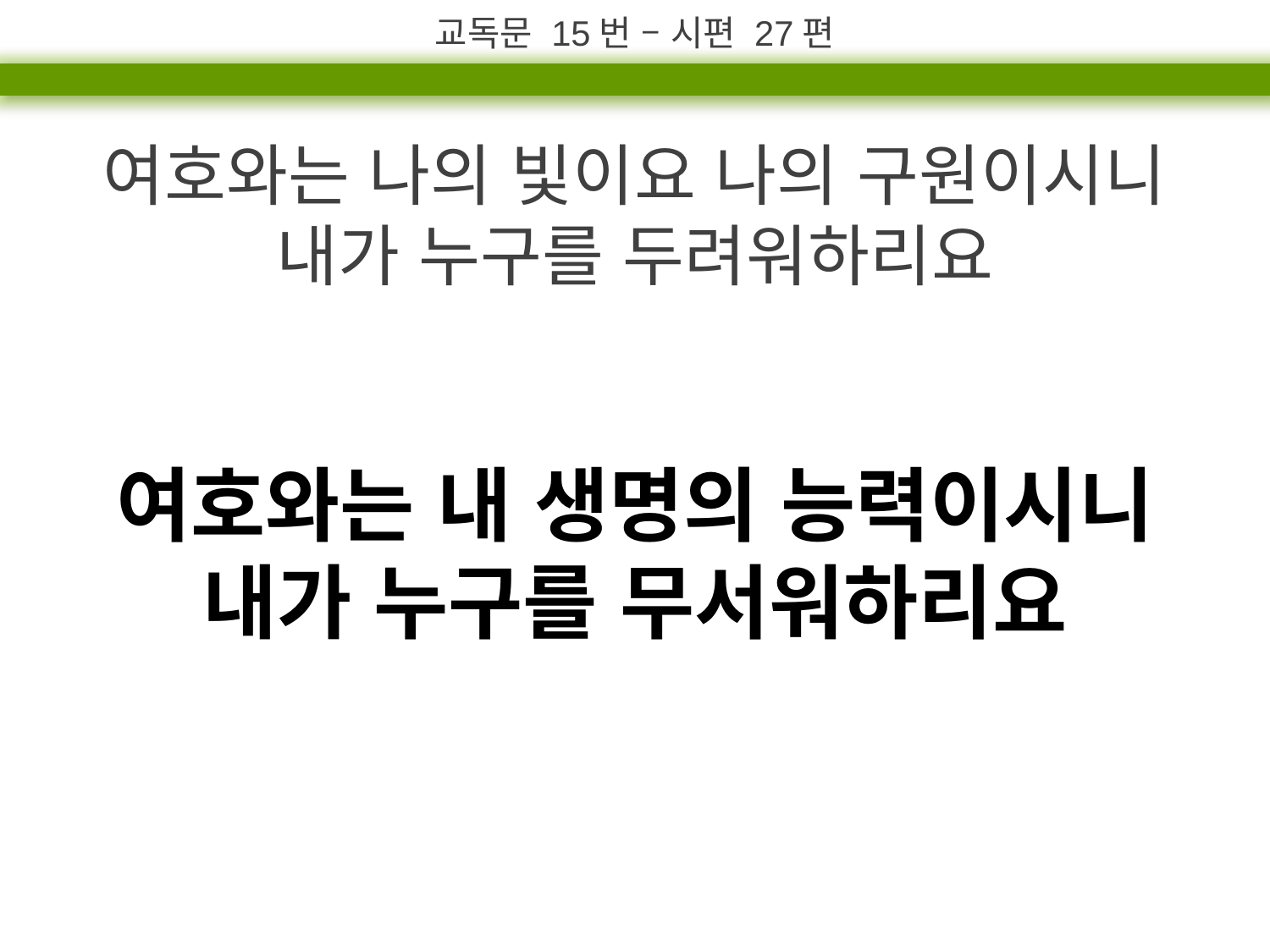

교독문 15번 – 시편 27편

여호와는 나의 빛이요 나의 구원이시니
내가 누구를 두려워하리요
여호와는 내 생명의 능력이시니
내가 누구를 무서워하리요